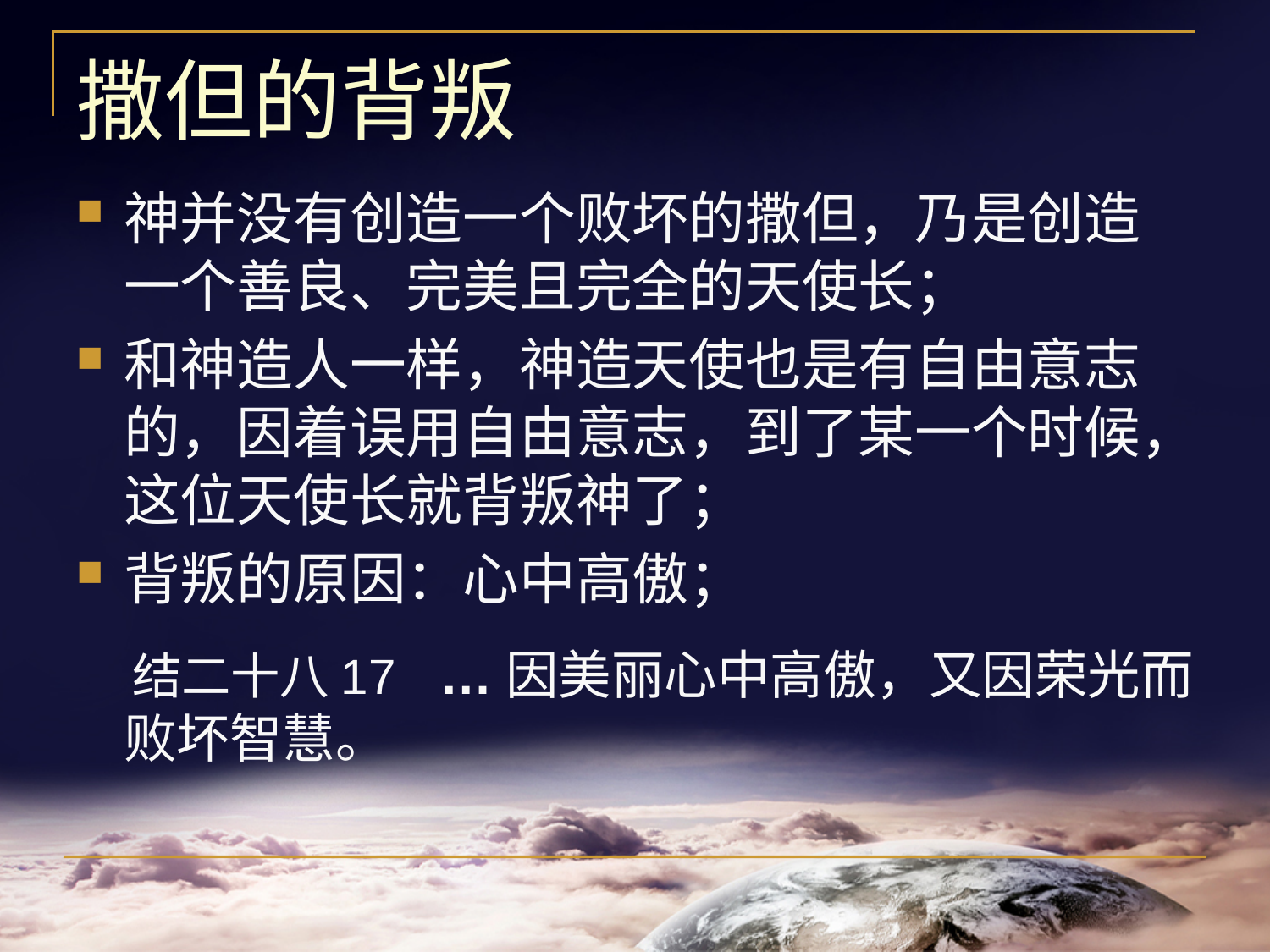

# 撒但的背叛
神并没有创造一个败坏的撒但，乃是创造一个善良、完美且完全的天使长；
和神造人一样，神造天使也是有自由意志的，因着误用自由意志，到了某一个时候，这位天使长就背叛神了；
背叛的原因：心中高傲；

    结二十八17   …因美丽心中高傲，又因荣光而败坏智慧。